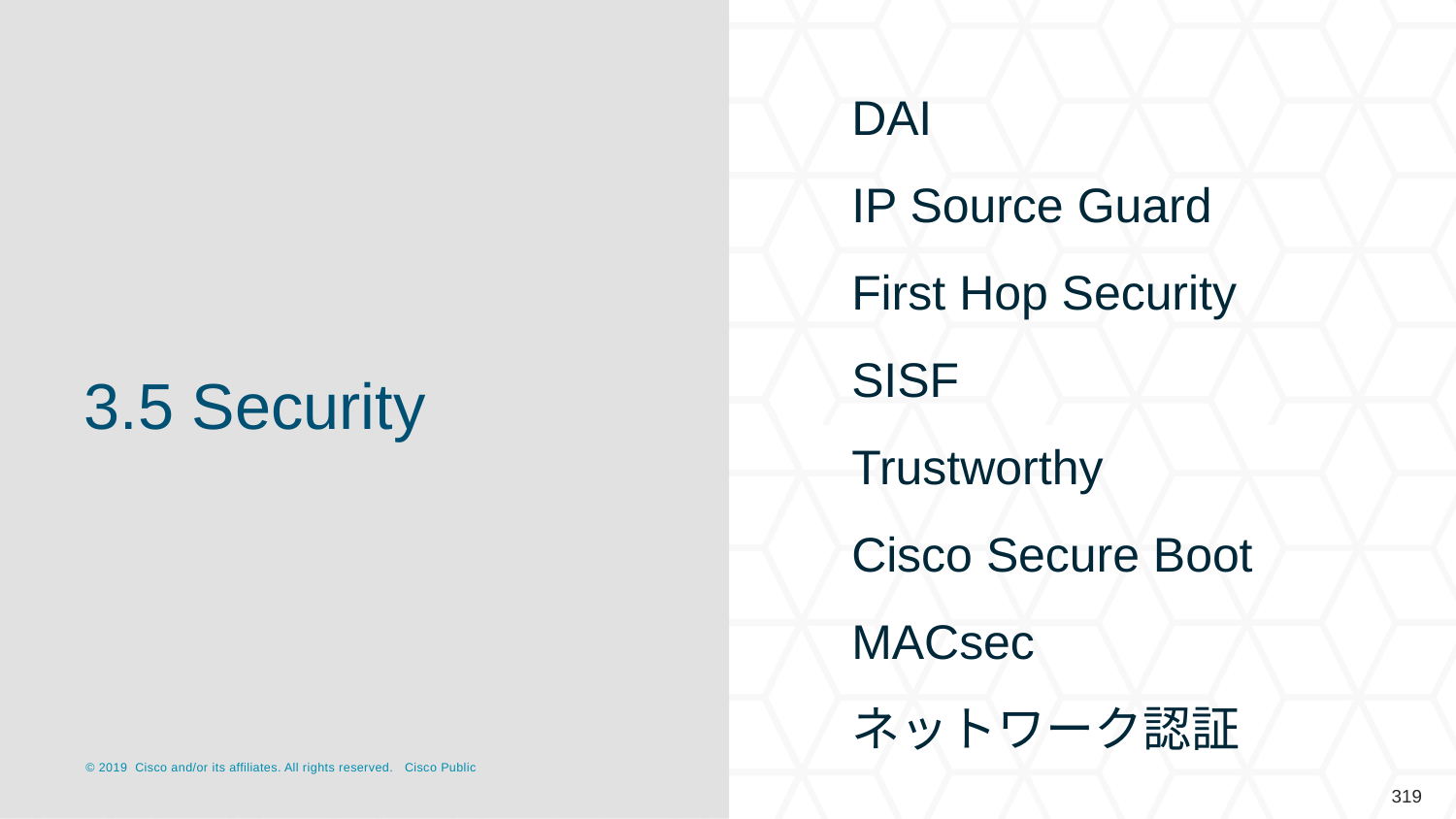

DAI
IP Source Guard
First Hop Security
SISF
Trustworthy
Cisco Secure Boot
MACsec
ネットワーク認証
# 3.5 Security
319